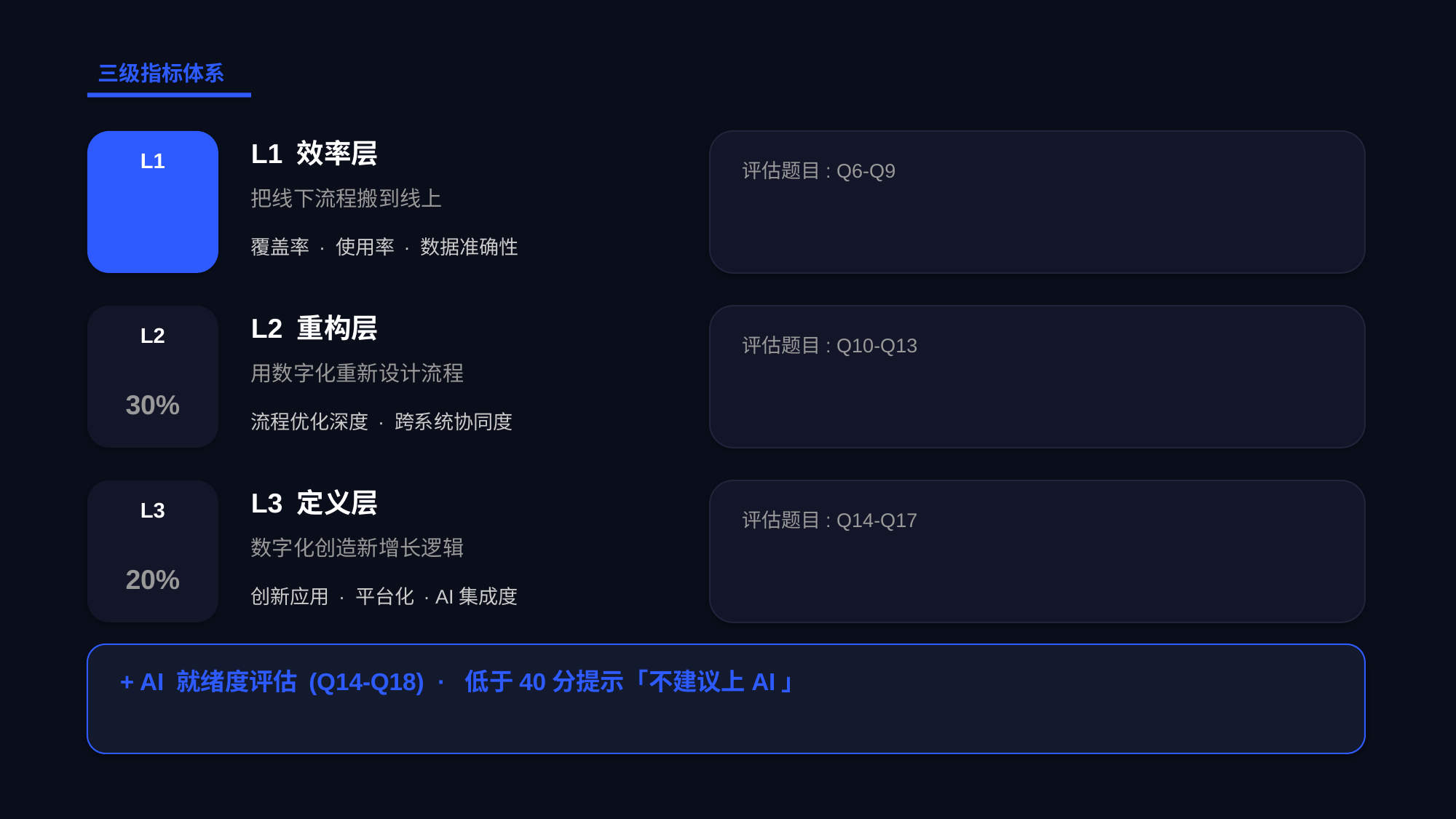

三级指标体系

L1 效率层

L1
评估题目: Q6-Q9
把线下流程搬到线上
50%
覆盖率 · 使用率 · 数据准确性

L2 重构层

L2
评估题目: Q10-Q13
用数字化重新设计流程
30%
流程优化深度 · 跨系统协同度

L3 定义层

L3
评估题目: Q14-Q17
数字化创造新增长逻辑
20%
创新应用 · 平台化 · AI集成度

+ AI 就绪度评估 (Q14-Q18)  ·  低于40分提示「不建议上AI」